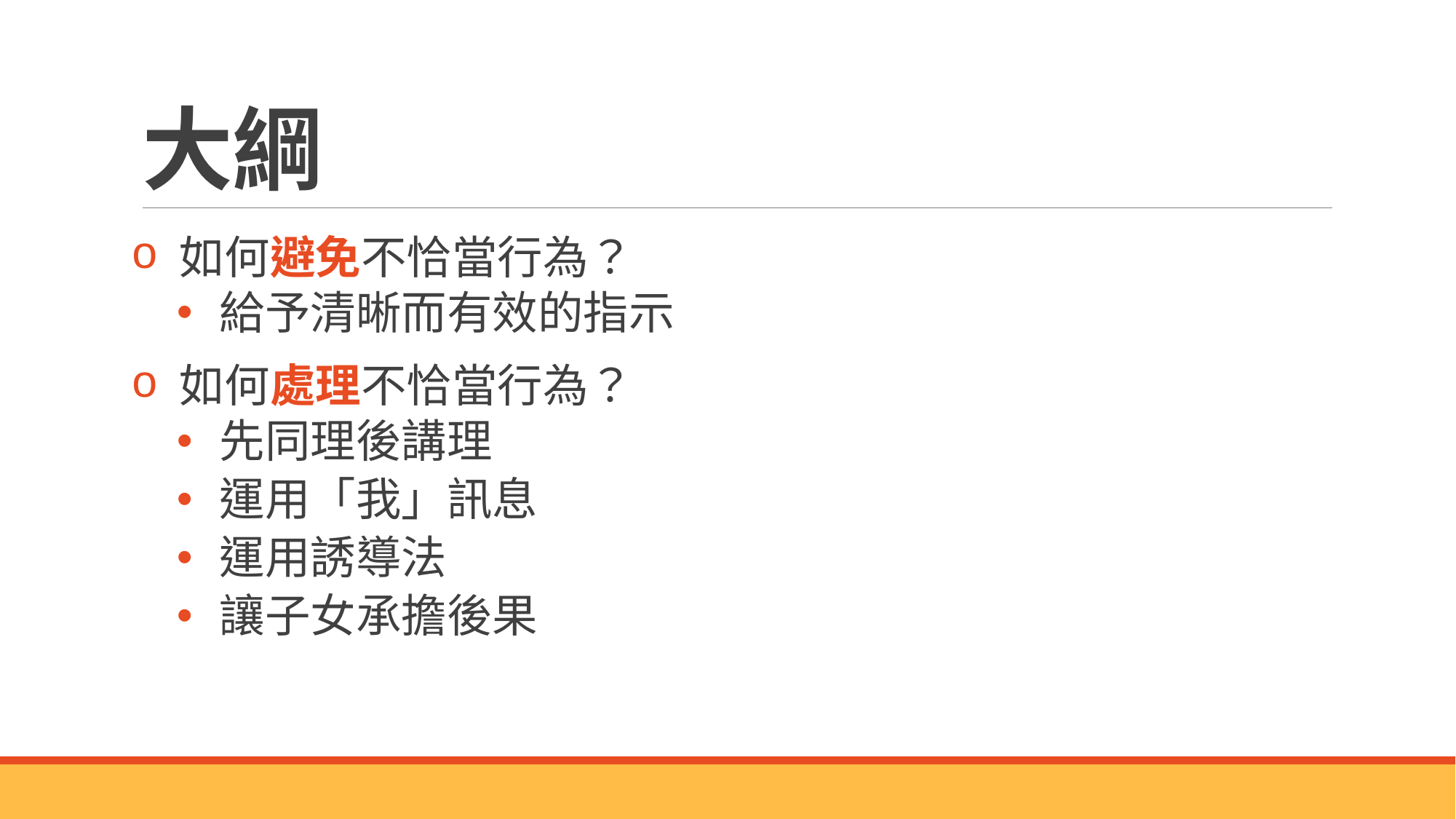

# 大綱
 如何避免不恰當行為？
 給予清晰而有效的指示
 如何處理不恰當行為？
 先同理後講理
 運用「我」訊息
 運用誘導法
 讓子女承擔後果